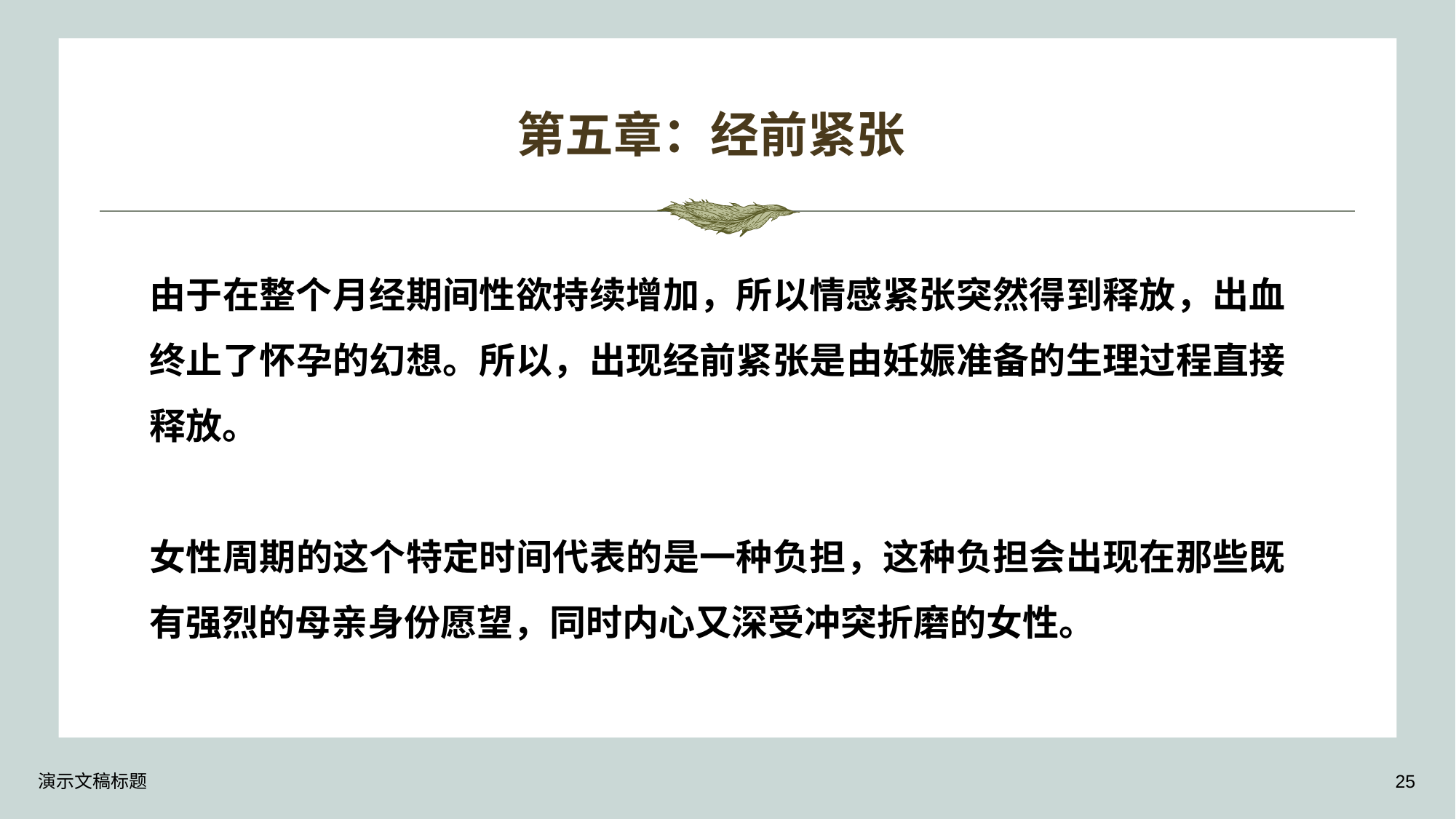

# 第五章：经前紧张
由于在整个月经期间性欲持续增加，所以情感紧张突然得到释放，出血终止了怀孕的幻想。所以，出现经前紧张是由妊娠准备的生理过程直接释放。

女性周期的这个特定时间代表的是一种负担，这种负担会出现在那些既有强烈的母亲身份愿望，同时内心又深受冲突折磨的女性。

演示文稿标题
25